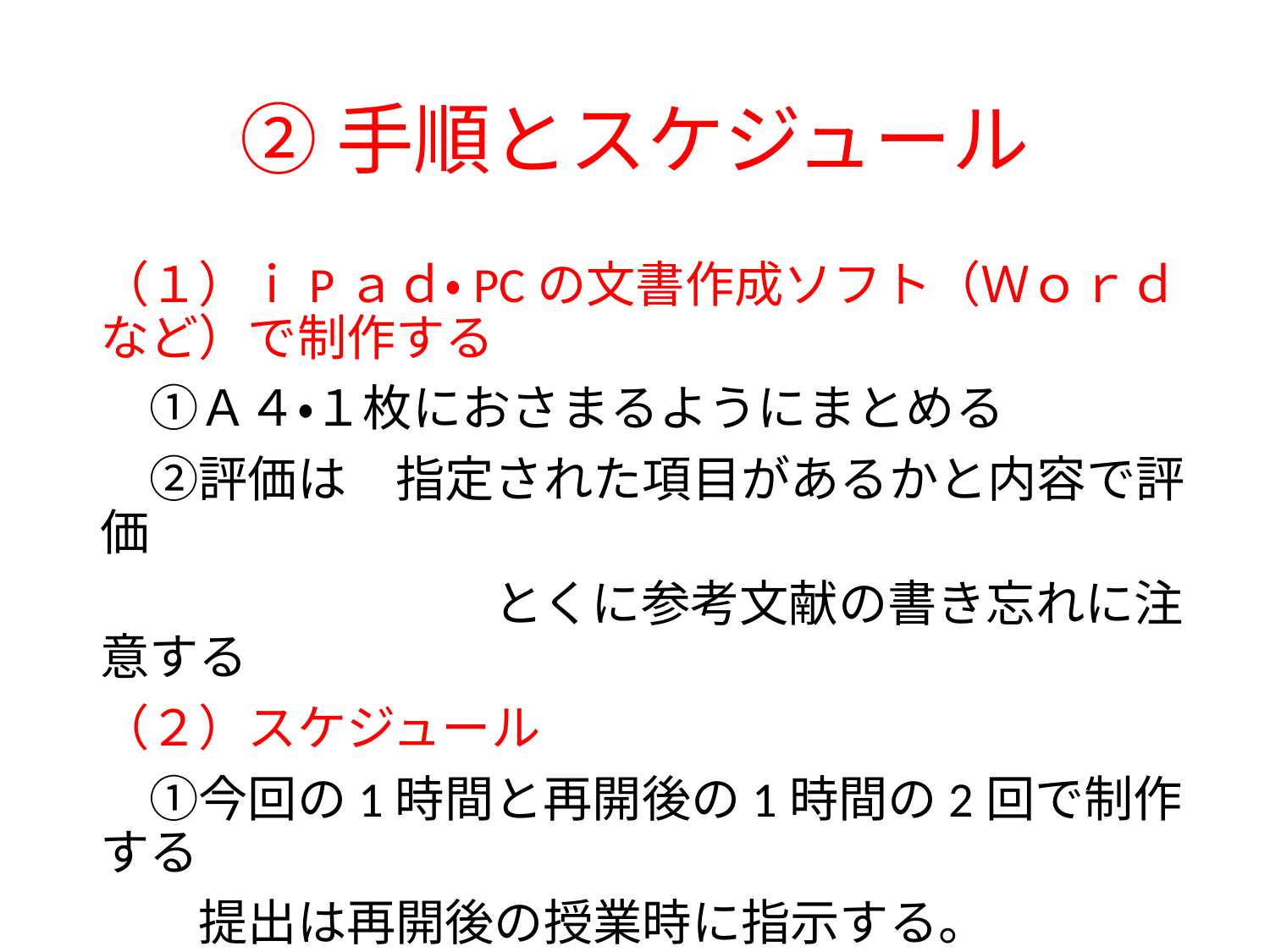

# ②手順とスケジュール
（１）ｉPａｄ・PCの文書作成ソフト（Ｗｏｒｄなど）で制作する
　①Ａ４・１枚におさまるようにまとめる
　②評価は　指定された項目があるかと内容で評価
　　　　　　　　とくに参考文献の書き忘れに注意する
（２）スケジュール
　①今回の1時間と再開後の1時間の2回で制作する
　　提出は再開後の授業時に指示する。
　②その次の時間に発表する（発表は2分半～3分）